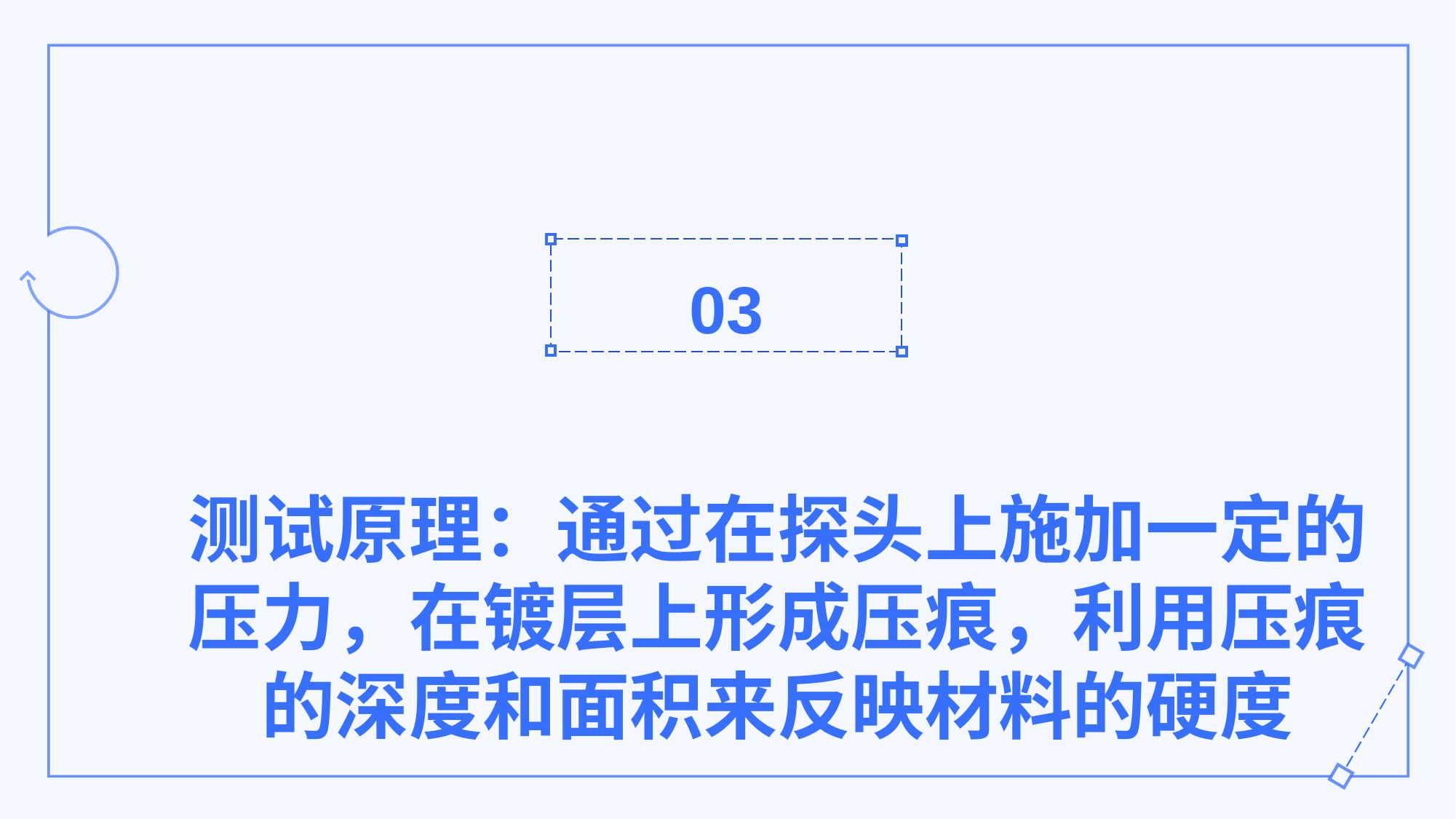

03
# 测试原理：通过在探头上施加一定的压力，在镀层上形成压痕，利用压痕的深度和面积来反映材料的硬度